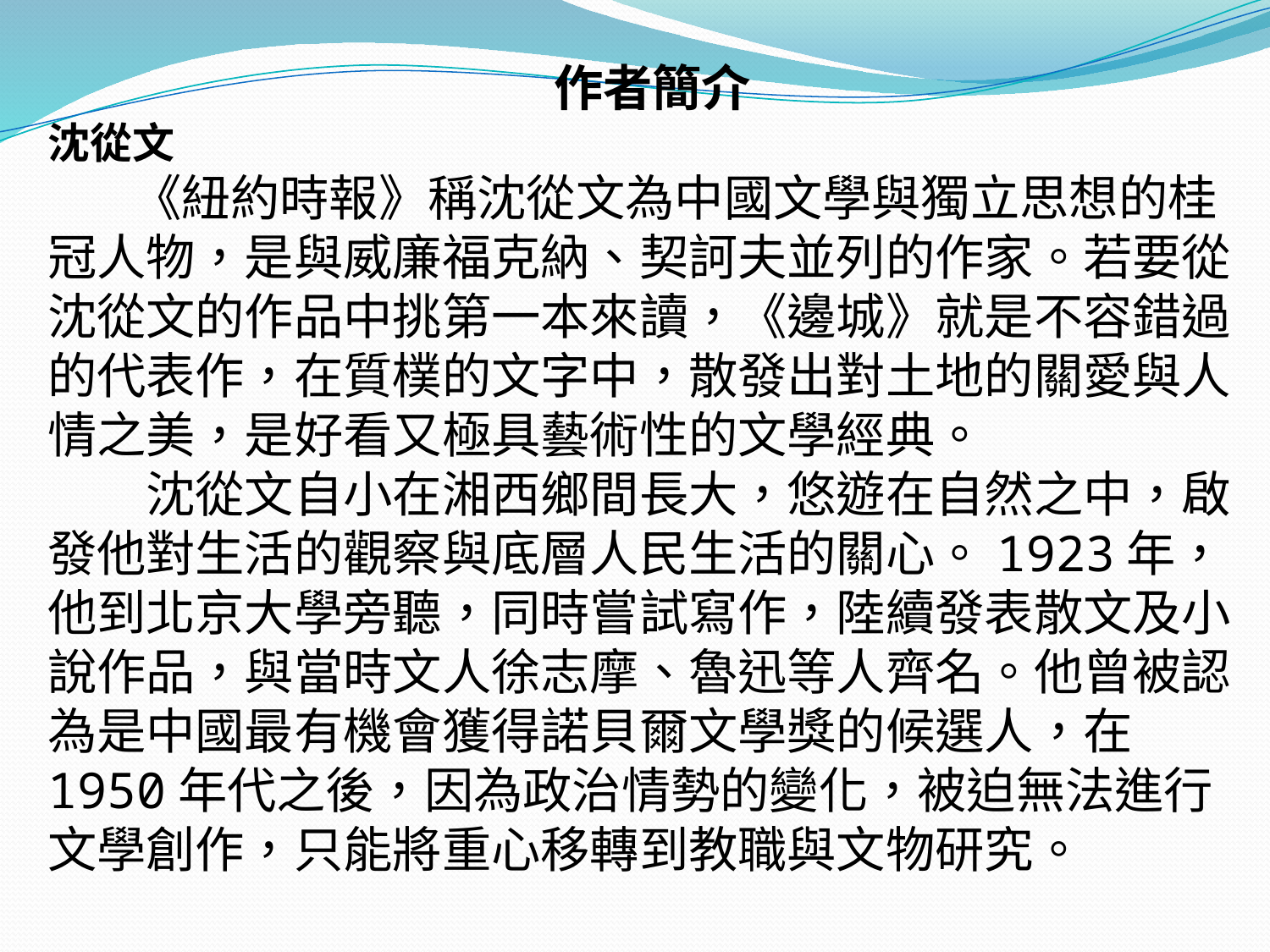

作者簡介
沈從文
　　《紐約時報》稱沈從文為中國文學與獨立思想的桂冠人物，是與威廉福克納、契訶夫並列的作家。若要從沈從文的作品中挑第一本來讀，《邊城》就是不容錯過的代表作，在質樸的文字中，散發出對土地的關愛與人情之美，是好看又極具藝術性的文學經典。
　　沈從文自小在湘西鄉間長大，悠遊在自然之中，啟發他對生活的觀察與底層人民生活的關心。1923年，他到北京大學旁聽，同時嘗試寫作，陸續發表散文及小說作品，與當時文人徐志摩、魯迅等人齊名。他曾被認為是中國最有機會獲得諾貝爾文學獎的候選人，在1950年代之後，因為政治情勢的變化，被迫無法進行文學創作，只能將重心移轉到教職與文物研究。